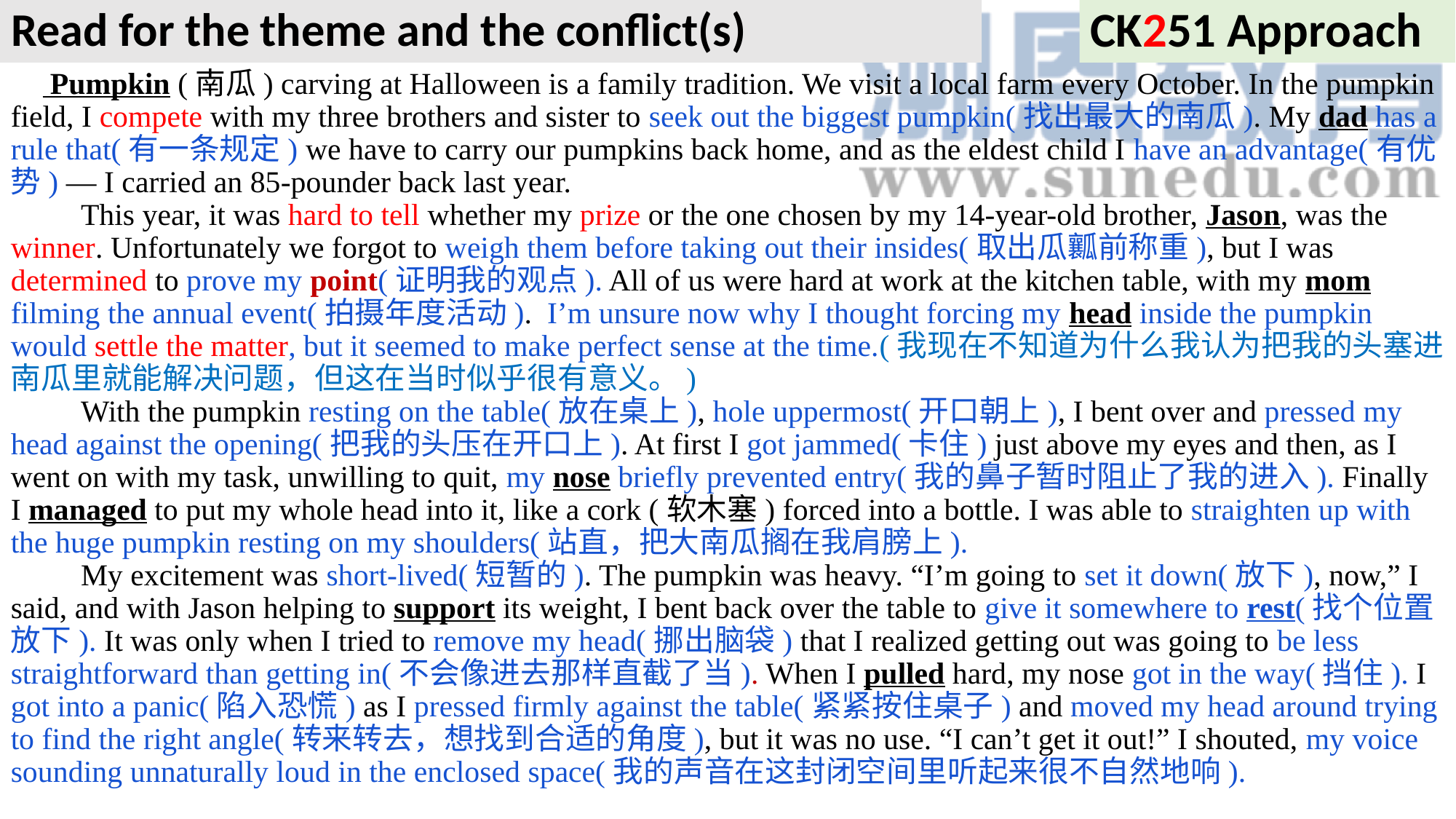

# Read for the theme and the conflict(s)
CK251 Approach
 Pumpkin (南瓜) carving at Halloween is a family tradition. We visit a local farm every October. In the pumpkin field, I compete with my three brothers and sister to seek out the biggest pumpkin(找出最大的南瓜). My dad has a rule that(有一条规定) we have to carry our pumpkins back home, and as the eldest child I have an advantage(有优势) — I carried an 85-pounder back last year.
     This year, it was hard to tell whether my prize or the one chosen by my 14-year-old brother, Jason, was the winner. Unfortunately we forgot to weigh them before taking out their insides(取出瓜瓤前称重), but I was determined to prove my point(证明我的观点). All of us were hard at work at the kitchen table, with my mom filming the annual event(拍摄年度活动).  I’m unsure now why I thought forcing my head inside the pumpkin would settle the matter, but it seemed to make perfect sense at the time.(我现在不知道为什么我认为把我的头塞进南瓜里就能解决问题，但这在当时似乎很有意义。)
     With the pumpkin resting on the table(放在桌上), hole uppermost(开口朝上), I bent over and pressed my head against the opening(把我的头压在开口上). At first I got jammed(卡住) just above my eyes and then, as I went on with my task, unwilling to quit, my nose briefly prevented entry(我的鼻子暂时阻止了我的进入). Finally I managed to put my whole head into it, like a cork (软木塞) forced into a bottle. I was able to straighten up with the huge pumpkin resting on my shoulders(站直，把大南瓜搁在我肩膀上).
     My excitement was short-lived(短暂的). The pumpkin was heavy. “I’m going to set it down(放下), now,” I said, and with Jason helping to support its weight, I bent back over the table to give it somewhere to rest(找个位置放下). It was only when I tried to remove my head(挪出脑袋) that I realized getting out was going to be less straightforward than getting in(不会像进去那样直截了当). When I pulled hard, my nose got in the way(挡住). I got into a panic(陷入恐慌) as I pressed firmly against the table(紧紧按住桌子) and moved my head around trying to find the right angle(转来转去，想找到合适的角度), but it was no use. “I can’t get it out!” I shouted, my voice sounding unnaturally loud in the enclosed space(我的声音在这封闭空间里听起来很不自然地响).